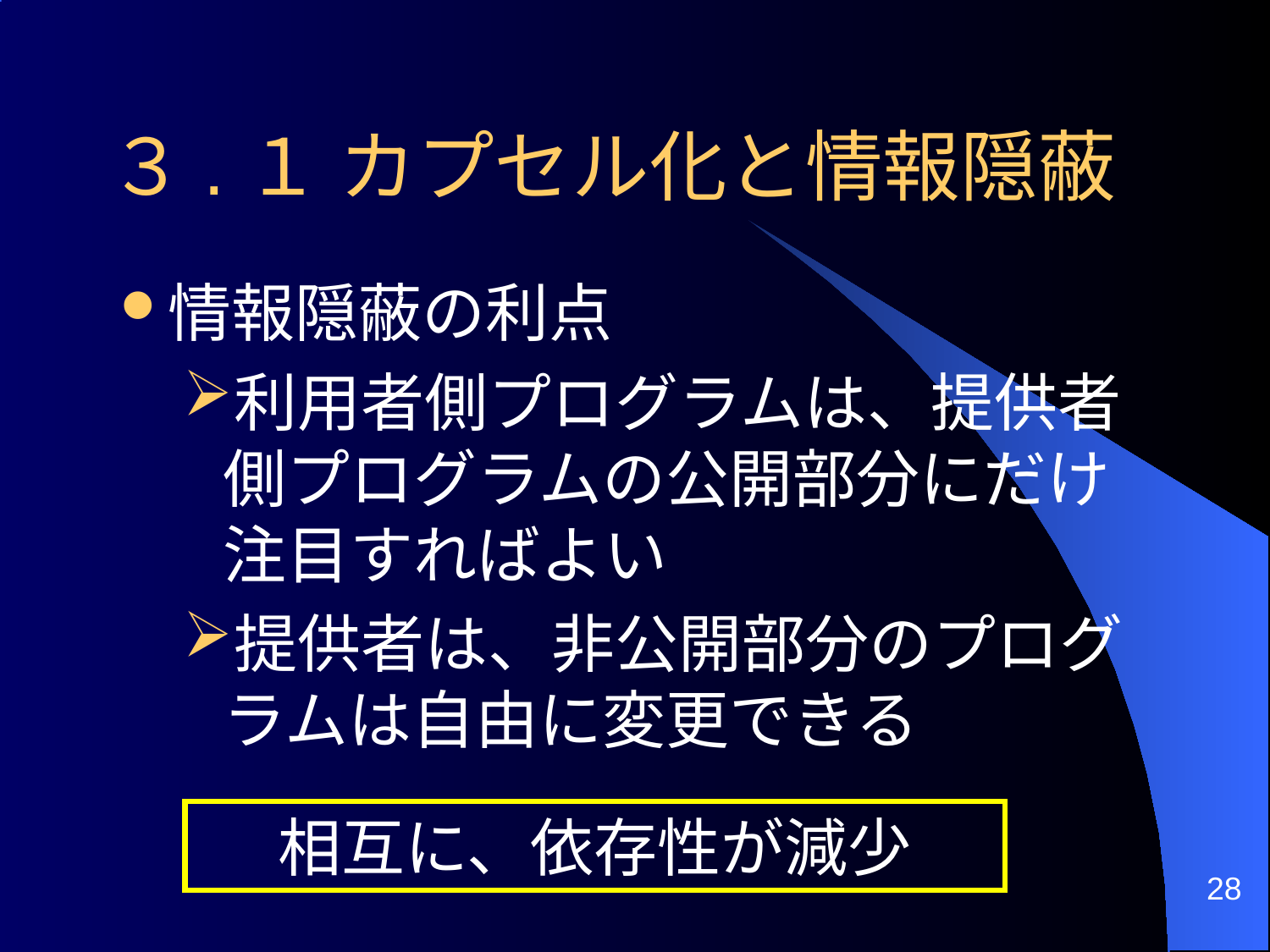

# ３.１ カプセル化と情報隠蔽
情報隠蔽の利点
利用者側プログラムは、提供者側プログラムの公開部分にだけ注目すればよい
提供者は、非公開部分のプログラムは自由に変更できる
相互に、依存性が減少
28